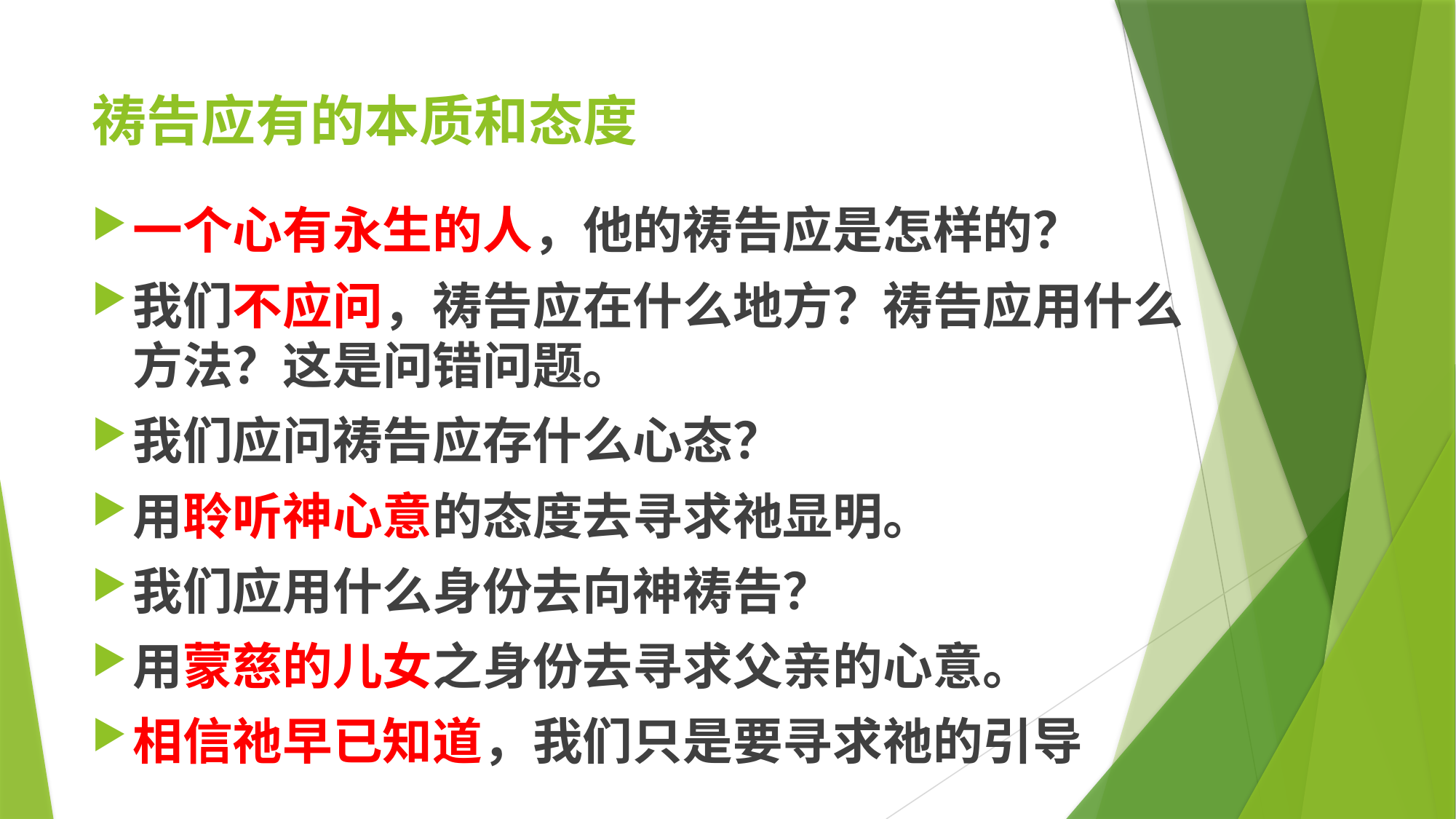

# 祷告应有的本质和态度
一个心有永生的人，他的祷告应是怎样的？
我们不应问，祷告应在什么地方？祷告应用什么方法？这是问错问题。
我们应问祷告应存什么心态？
用聆听神心意的态度去寻求祂显明。
我们应用什么身份去向神祷告？
用蒙慈的儿女之身份去寻求父亲的心意。
相信祂早已知道，我们只是要寻求祂的引导